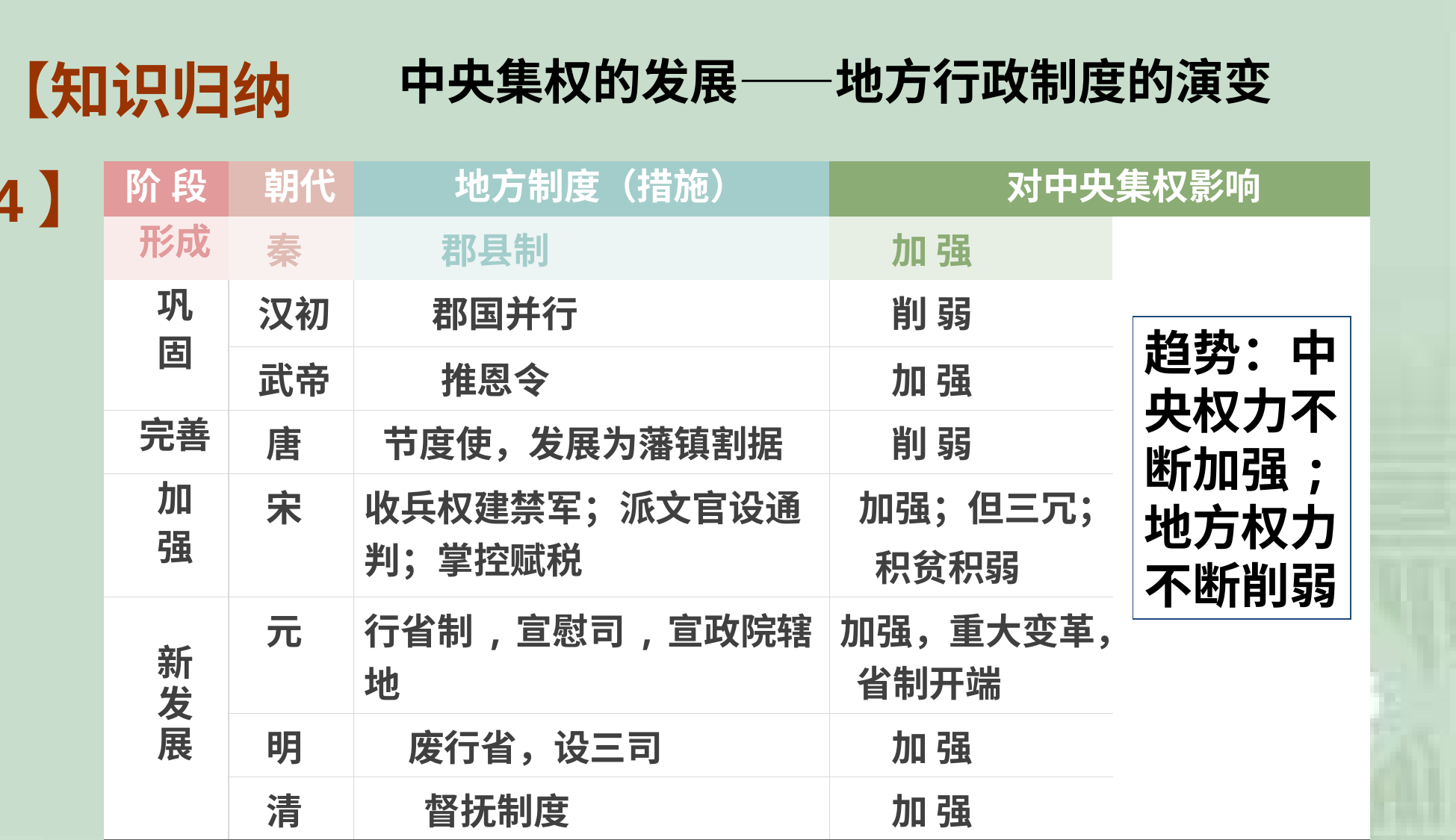

【知识归纳4】
中央集权的发展——地方行政制度的演变

| 阶 段 | 朝代 | 地方制度（措施） | 对中央集权影响 |  |
| --- | --- | --- | --- | --- |
| 形成 | 秦 | 郡县制 | 加 强 |  |
| 巩 固 | 汉初 | 郡国并行 | 削 弱 |  |
|  | 武帝 | 推恩令 | 加 强 |  |
| 完善 | 唐 | 节度使，发展为藩镇割据 | 削 弱 |  |
| 加 强 | 宋 | 收兵权建禁军；派文官设通判；掌控赋税 | 加强；但三冗； 积贫积弱 |  |
| 新 发 展 | 元 | 行省制,宣慰司,宣政院辖地 | 加强，重大变革， 省制开端 |  |
|  | 明 | 废行省，设三司 | 加 强 |  |
|  | 清 | 督抚制度 | 加 强 |  |
趋势：中央权力不断加强;
地方权力不断削弱